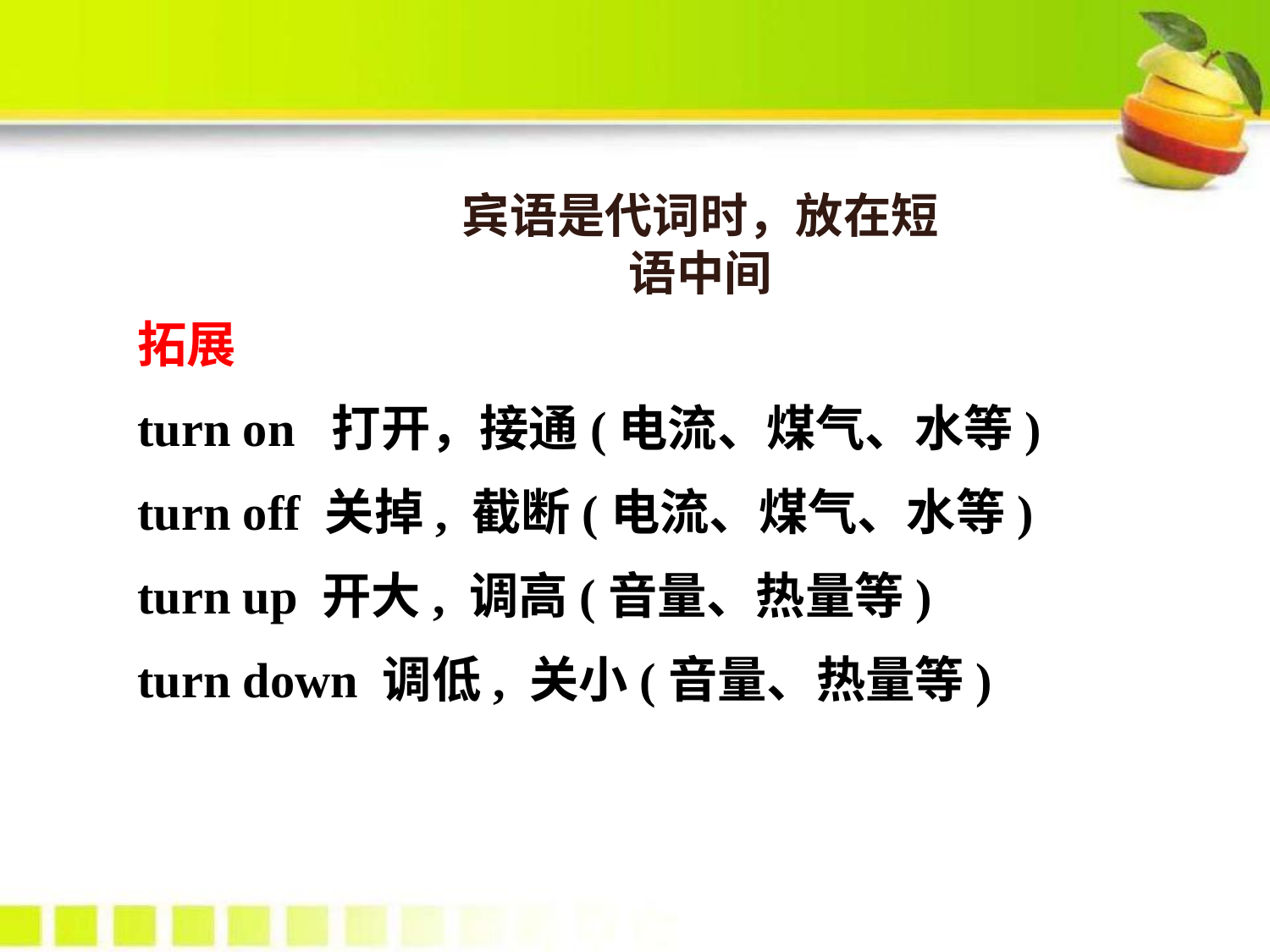

宾语是代词时，放在短语中间
拓展
turn on  打开，接通(电流、煤气、水等)
turn off 关掉, 截断(电流、煤气、水等)
turn up 开大, 调高(音量、热量等)
turn down 调低, 关小(音量、热量等)